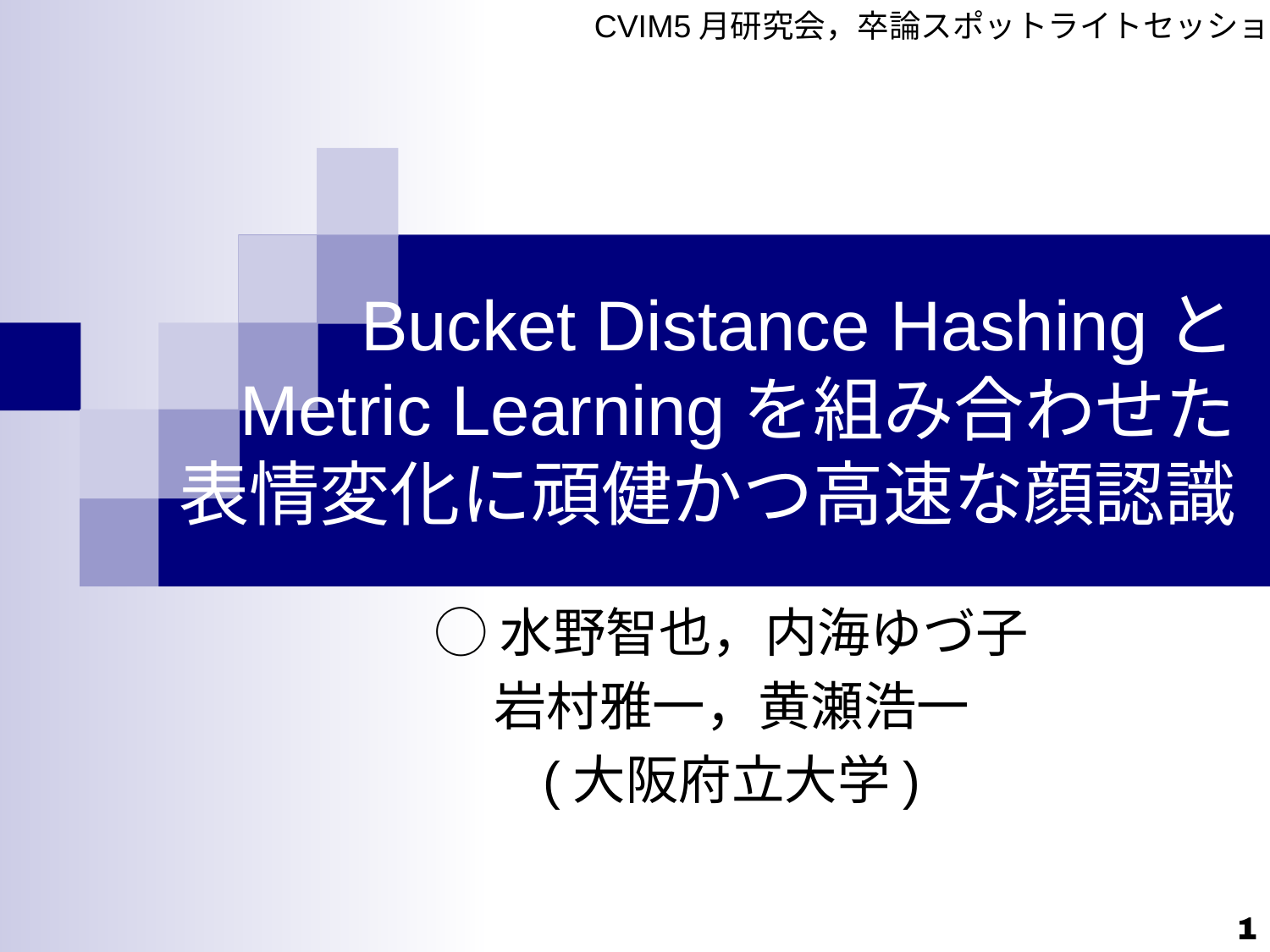

# Bucket Distance Hashingと Metric Learningを組み合わせた 表情変化に頑健かつ高速な顔認識
◯水野智也，内海ゆづ子
岩村雅一，黄瀬浩一
(大阪府立大学)
1